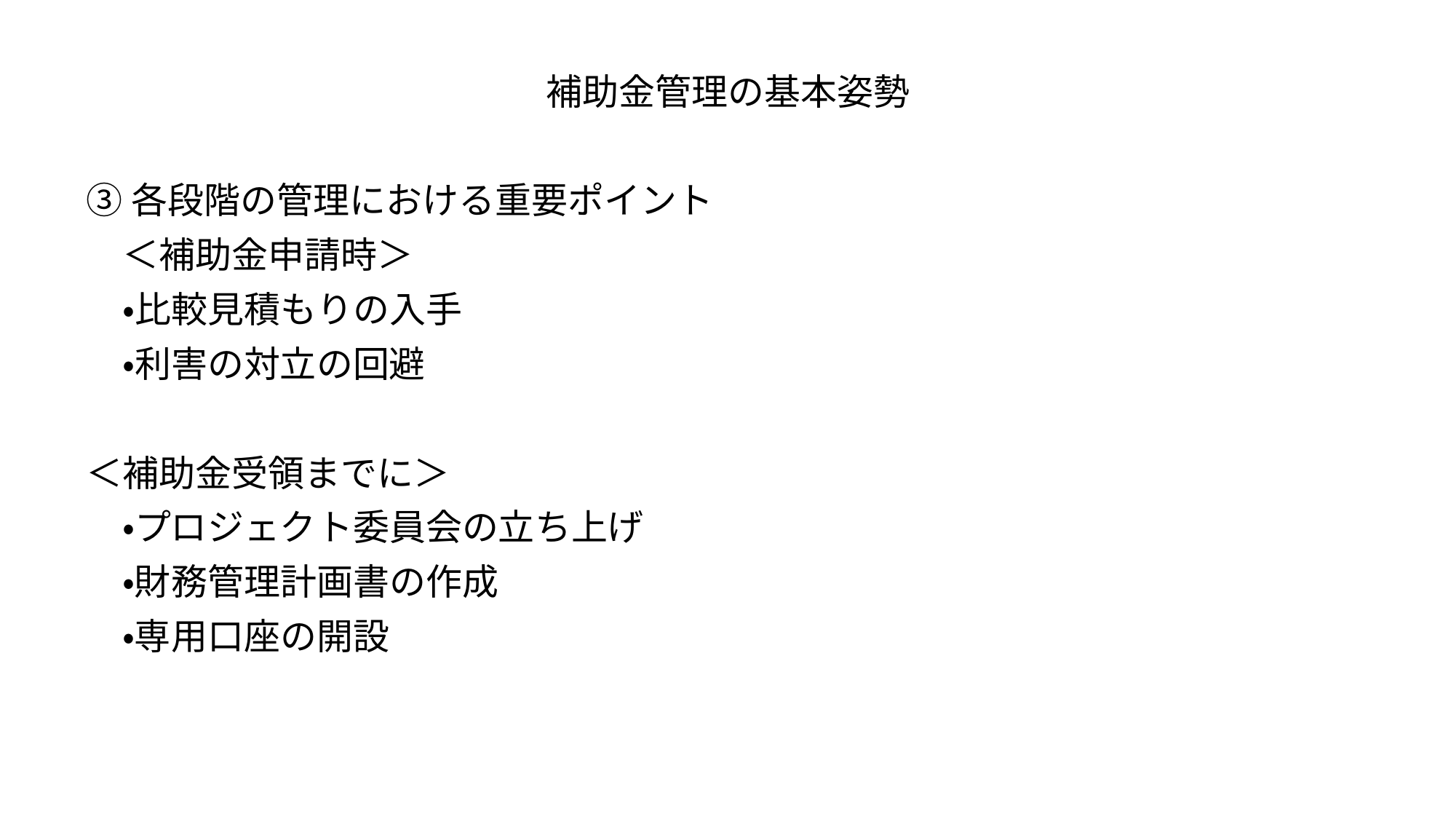

補助金管理の基本姿勢

③各段階の管理における重要ポイント
　＜補助金申請時＞
　・比較見積もりの入手
　・利害の対立の回避

＜補助金受領までに＞
　・プロジェクト委員会の立ち上げ
　・財務管理計画書の作成
　・専用口座の開設